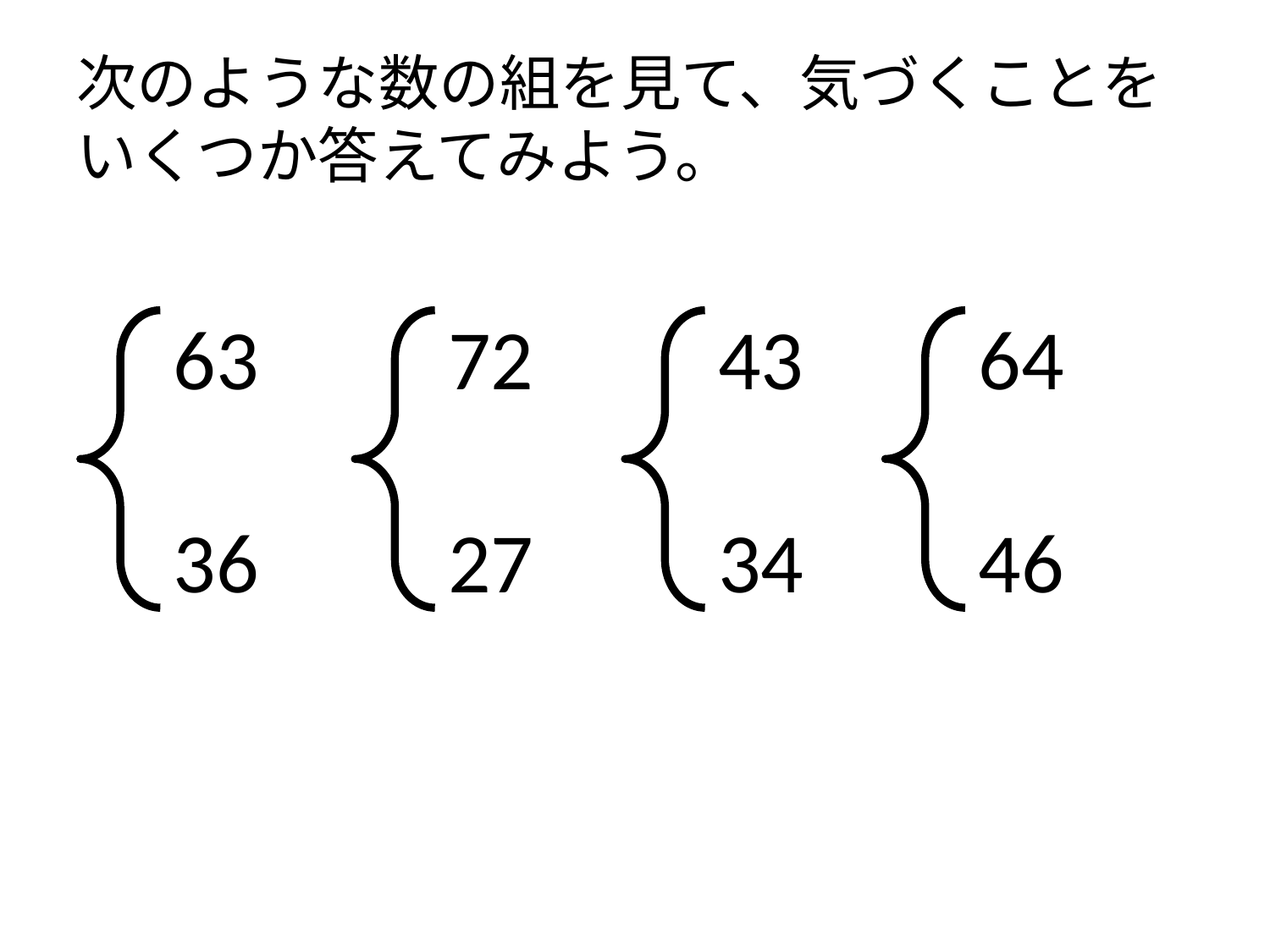

# 次のような数の組を見て、気づくことをいくつか答えてみよう。
63

36
72

27
43

34
64

46